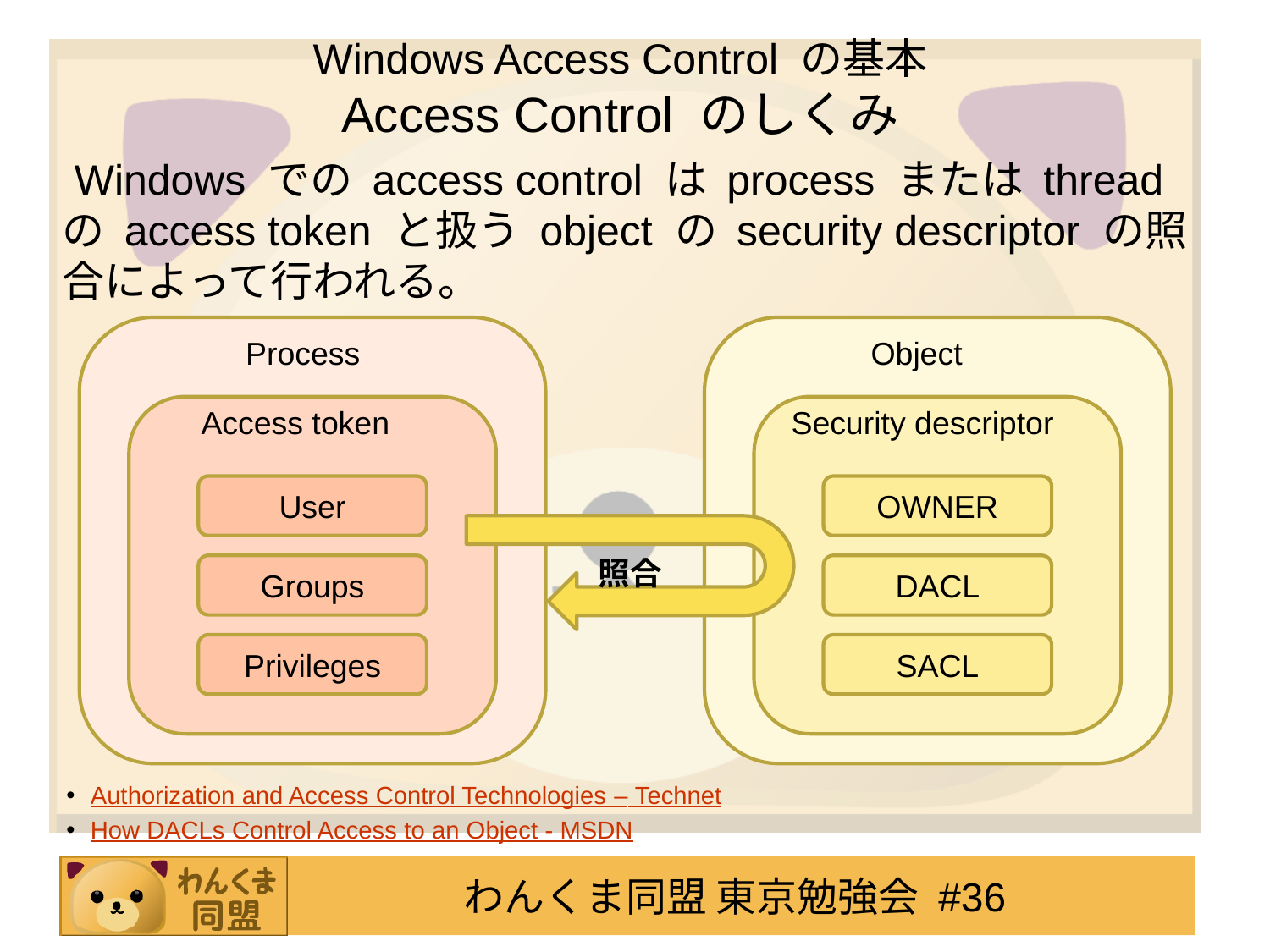

# Windows Access Control の基本 Access Control のしくみ
Windows での access control は process または thread の access token と扱う object の security descriptor の照合によって行われる。

Process
Object

Access token

Security descriptor
照合
User
OWNER
Groups
DACL
Privileges
SACL
Authorization and Access Control Technologies – Technet
How DACLs Control Access to an Object - MSDN